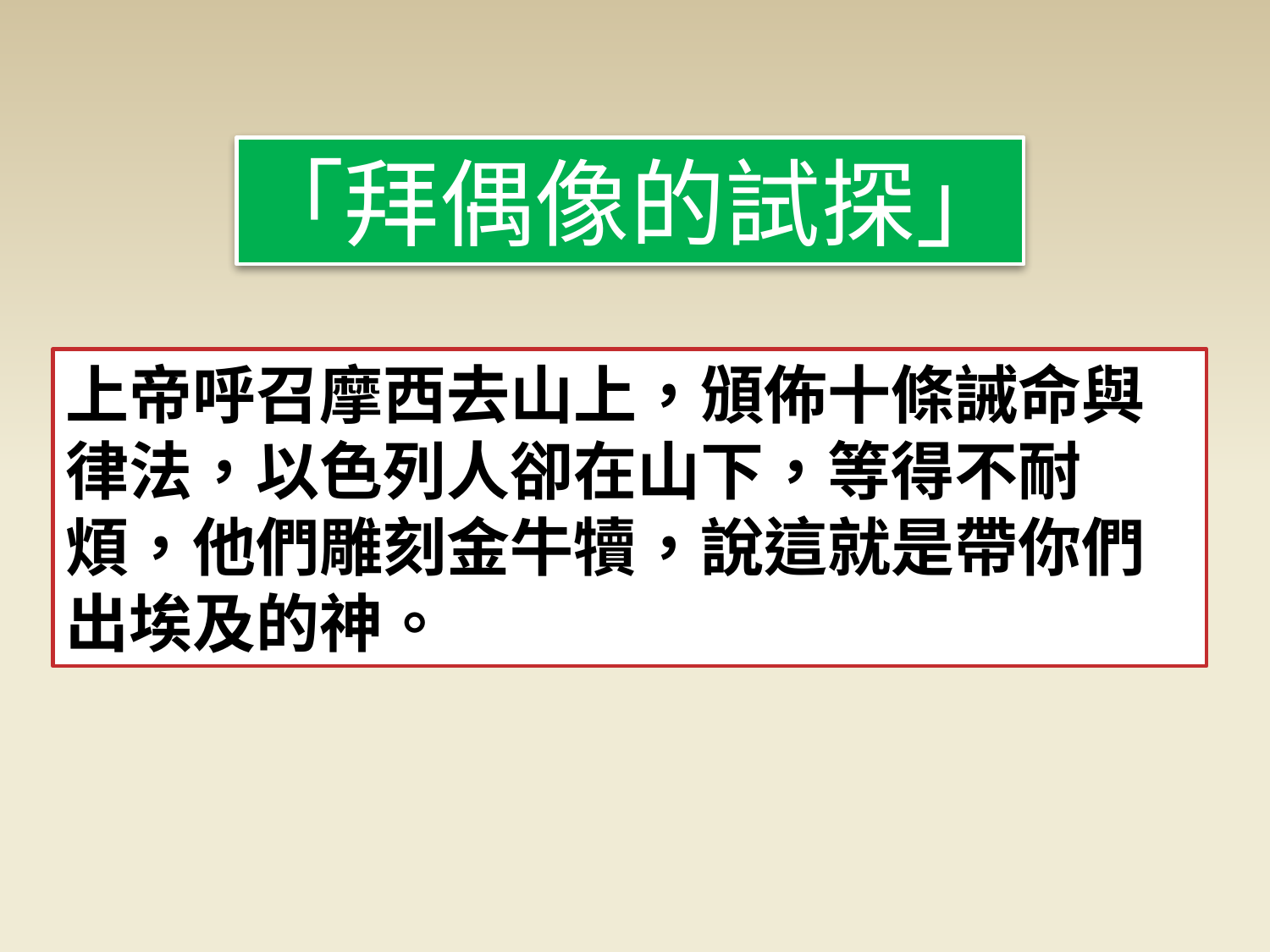

「拜偶像的試探」
上帝呼召摩西去山上，頒佈十條誡命與律法，以色列人卻在山下，等得不耐煩，他們雕刻金牛犢，說這就是帶你們出埃及的神。